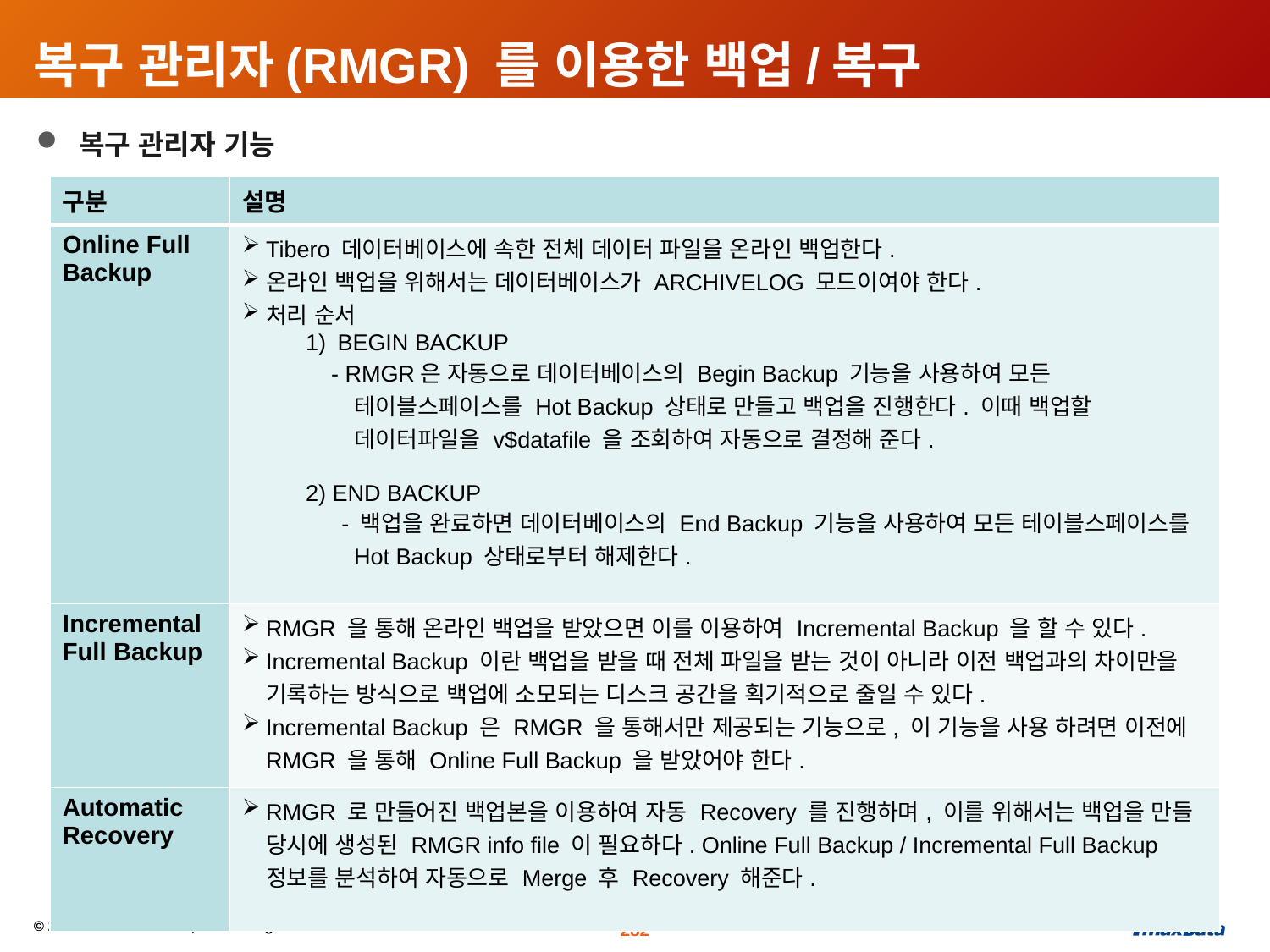

# 복구 관리자(RMGR) 를 이용한 백업/복구
 복구 관리자 기능
| 구분 | 설명 |
| --- | --- |
| Online Full Backup | Tibero 데이터베이스에 속한 전체 데이터 파일을 온라인 백업한다. 온라인 백업을 위해서는 데이터베이스가 ARCHIVELOG 모드이여야 한다. 처리 순서 BEGIN BACKUP - RMGR은 자동으로 데이터베이스의 Begin Backup 기능을 사용하여 모든 테이블스페이스를 Hot Backup 상태로 만들고 백업을 진행한다. 이때 백업할 데이터파일을 v$datafile 을 조회하여 자동으로 결정해 준다. 2) END BACKUP - 백업을 완료하면 데이터베이스의 End Backup 기능을 사용하여 모든 테이블스페이스를 Hot Backup 상태로부터 해제한다. |
| Incremental Full Backup | RMGR 을 통해 온라인 백업을 받았으면 이를 이용하여 Incremental Backup 을 할 수 있다. Incremental Backup 이란 백업을 받을 때 전체 파일을 받는 것이 아니라 이전 백업과의 차이만을 기록하는 방식으로 백업에 소모되는 디스크 공간을 획기적으로 줄일 수 있다. Incremental Backup 은 RMGR 을 통해서만 제공되는 기능으로, 이 기능을 사용 하려면 이전에 RMGR 을 통해 Online Full Backup 을 받았어야 한다. |
| Automatic Recovery | RMGR 로 만들어진 백업본을 이용하여 자동 Recovery 를 진행하며, 이를 위해서는 백업을 만들 당시에 생성된 RMGR info file 이 필요하다. Online Full Backup / Incremental Full Backup 정보를 분석하여 자동으로 Merge 후 Recovery 해준다. |